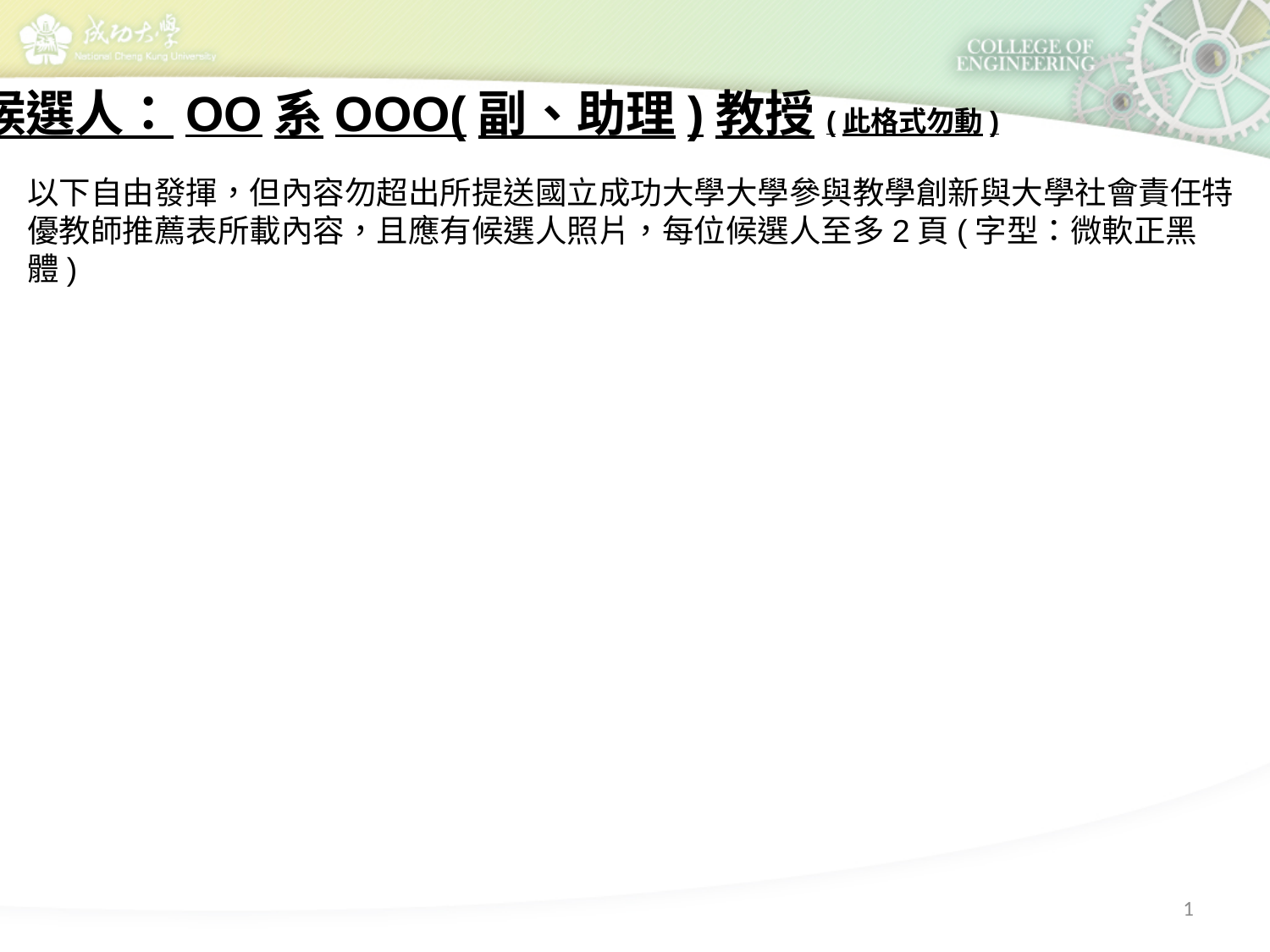

候選人：OO系OOO(副、助理)教授(此格式勿動)
以下自由發揮，但內容勿超出所提送國立成功大學大學參與教學創新與大學社會責任特優教師推薦表所載內容，且應有候選人照片，每位候選人至多2頁(字型：微軟正黑體)
1